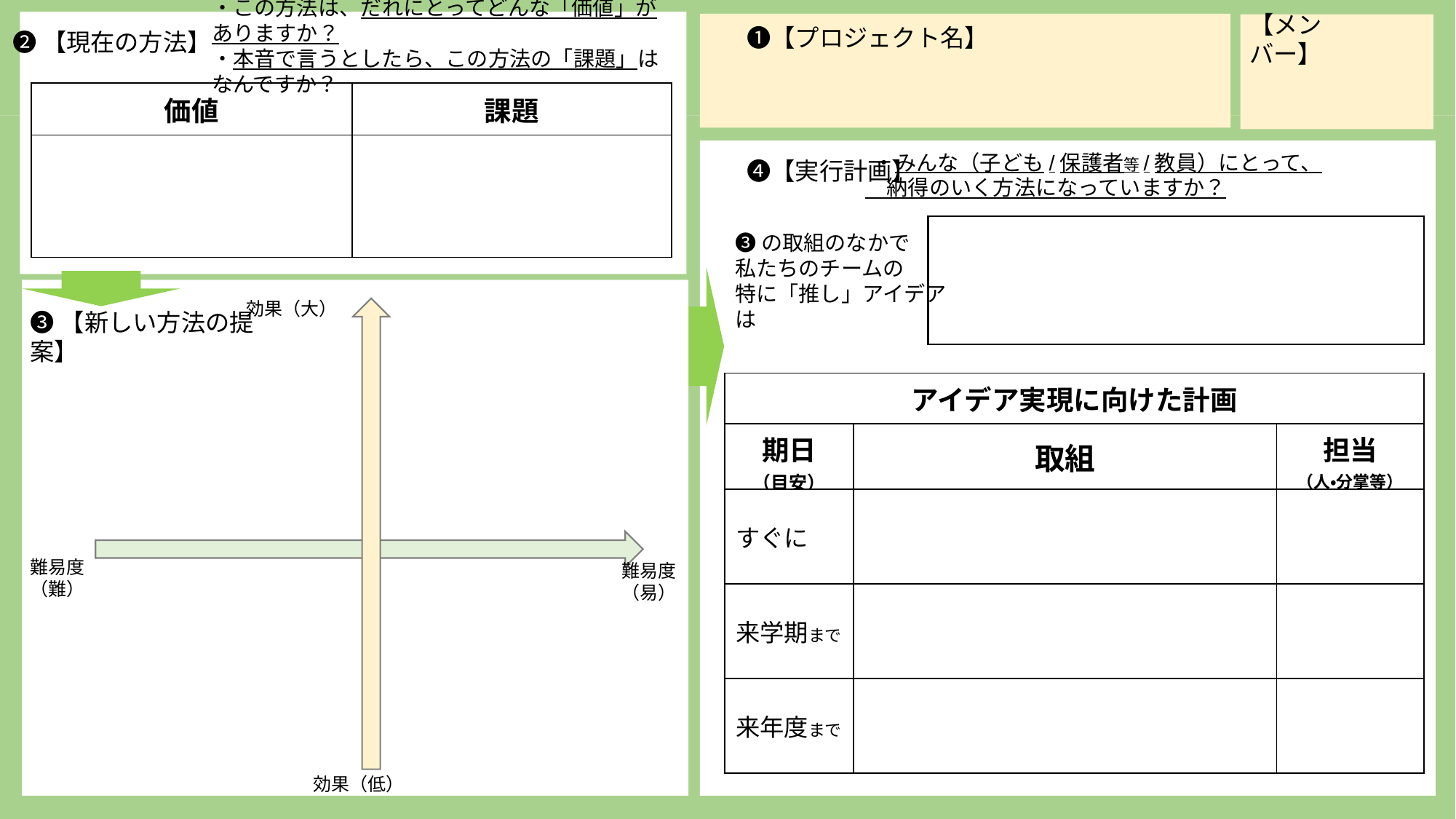

❶【プロジェクト名】

・この方法は、だれにとってどんな「価値」がありますか？
・本音で言うとしたら、この方法の「課題」はなんですか？
【メンバー】

❷【現在の方法】
| 価値 | 課題 |
| --- | --- |
|  |  |

　　　　❹【実行計画】
 ・みんな（子ども/保護者等/教員）にとって、
　納得のいく方法になっていますか？
❸の取組のなかで
私たちのチームの
特に「推し」アイデアは

効果（大）

❸【新しい方法の提案】

| アイデア実現に向けた計画 |  |  |
| --- | --- | --- |
| 期日 （目安） | 取組 | 担当 （人・分掌等） |
| すぐに |  |  |
| 来学期まで |  |  |
| 来年度まで |  |  |
難易度
（難）
難易度
（易）
効果（低）